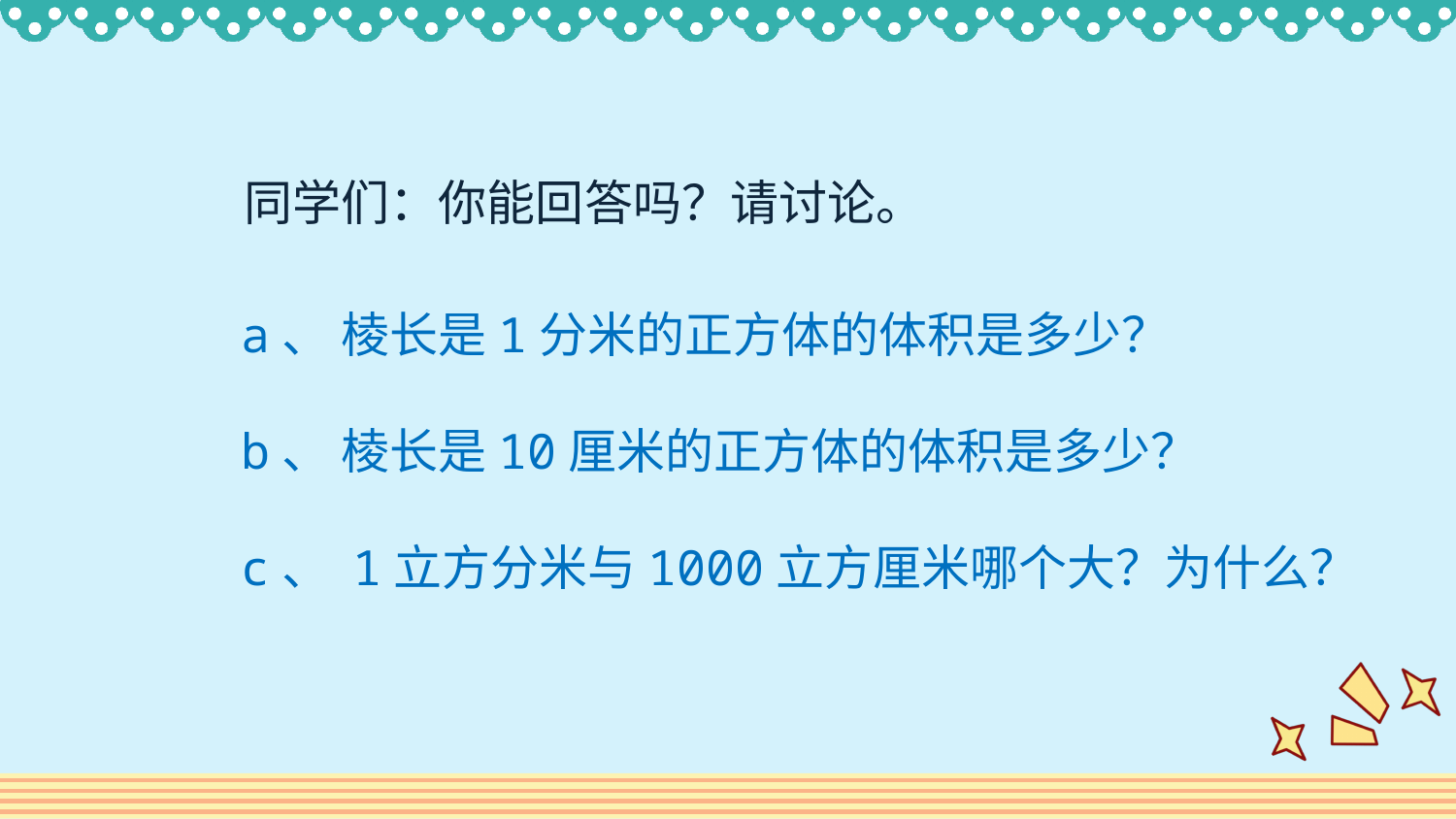

同学们：你能回答吗？请讨论。
a、 棱长是1分米的正方体的体积是多少？
b、 棱长是10厘米的正方体的体积是多少？
c、 1立方分米与1000立方厘米哪个大？为什么？